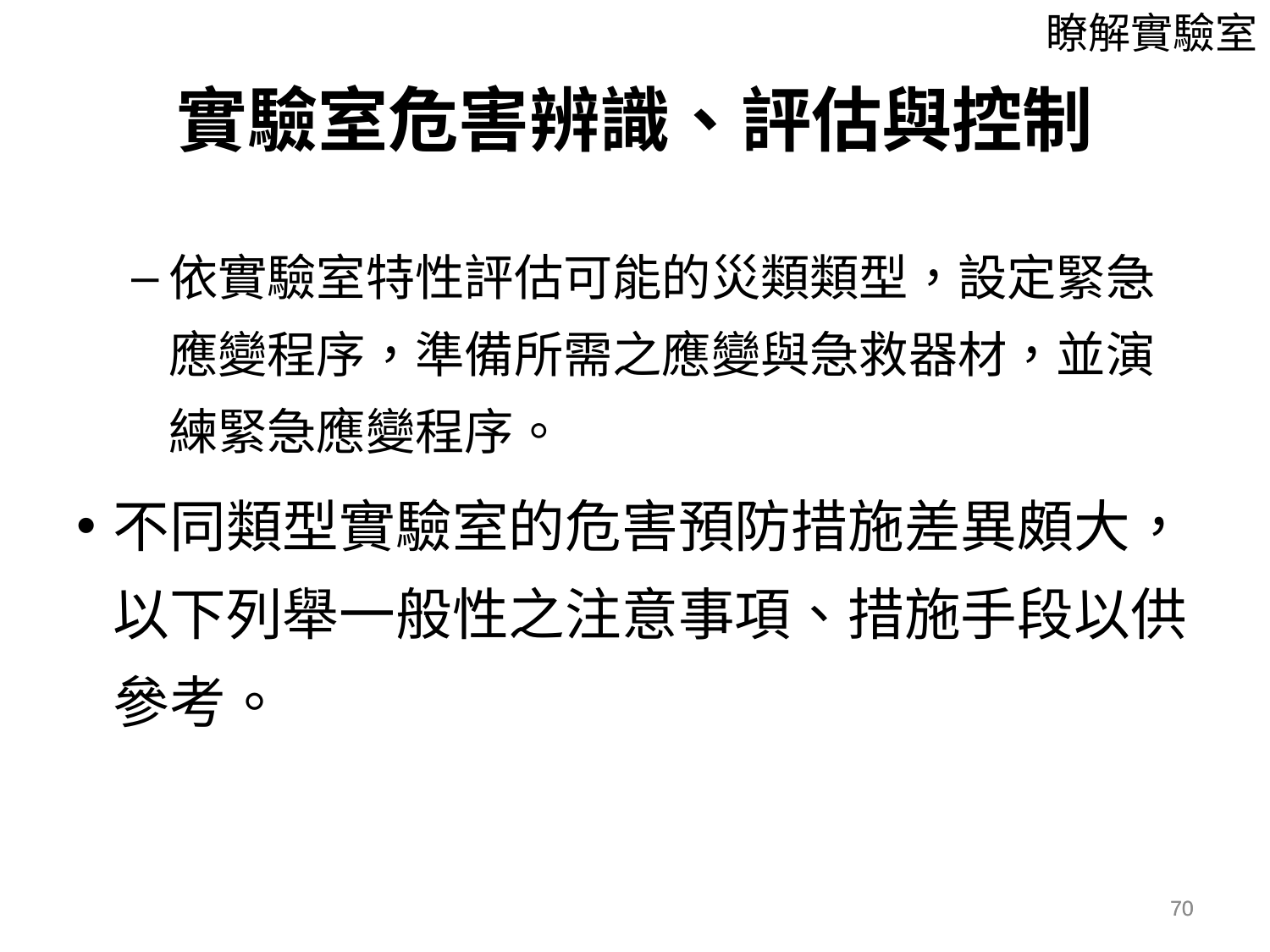

瞭解實驗室
# 實驗室危害辨識、評估與控制
依實驗室特性評估可能的災類類型，設定緊急應變程序，準備所需之應變與急救器材，並演練緊急應變程序。
不同類型實驗室的危害預防措施差異頗大，以下列舉一般性之注意事項、措施手段以供參考。

70
70